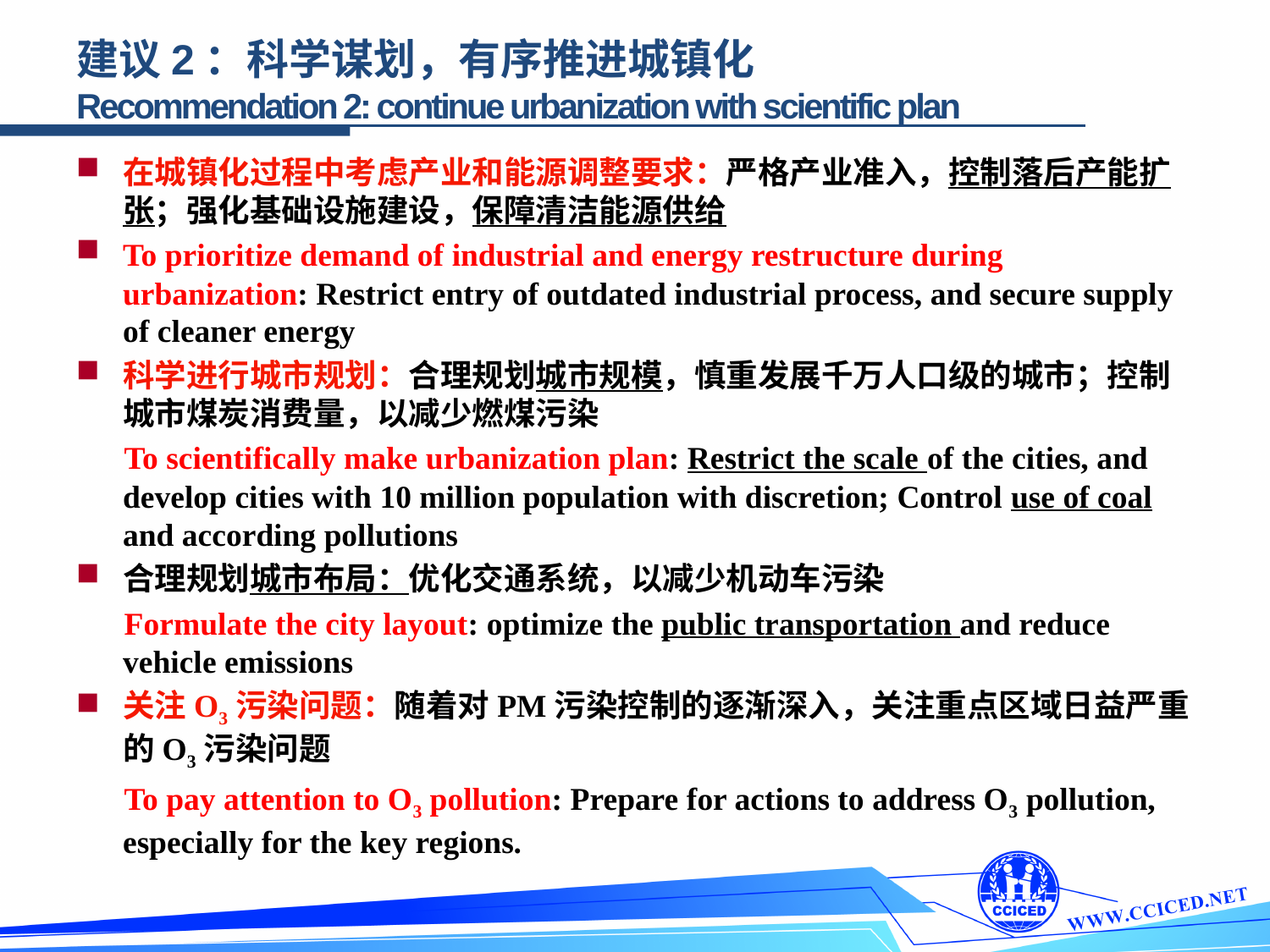

建议2：科学谋划，有序推进城镇化
Recommendation 2: continue urbanization with scientific plan
在城镇化过程中考虑产业和能源调整要求：严格产业准入，控制落后产能扩张；强化基础设施建设，保障清洁能源供给
To prioritize demand of industrial and energy restructure during urbanization: Restrict entry of outdated industrial process, and secure supply of cleaner energy
科学进行城市规划：合理规划城市规模，慎重发展千万人口级的城市；控制城市煤炭消费量，以减少燃煤污染
      To scientifically make urbanization plan: Restrict the scale of the cities, and develop cities with 10 million population with discretion; Control use of coal and according pollutions
合理规划城市布局：优化交通系统，以减少机动车污染
      Formulate the city layout: optimize the public transportation and reduce vehicle emissions
关注O3污染问题：随着对PM污染控制的逐渐深入，关注重点区域日益严重的O3污染问题
      To pay attention to O3 pollution: Prepare for actions to address O3 pollution, especially for the key regions.